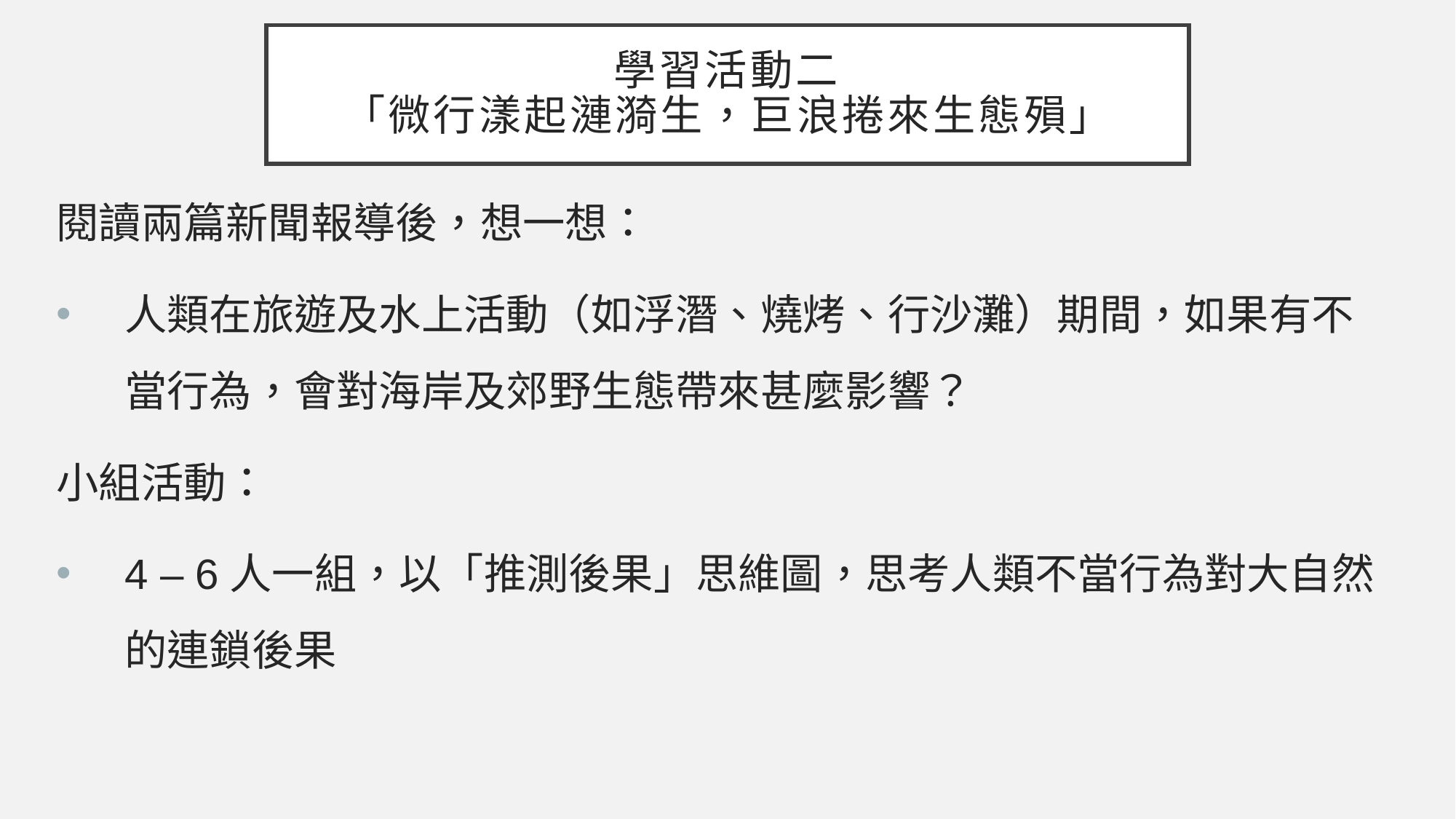

# 學習活動二 「微行漾起漣漪生，巨浪捲來生態殞」
閱讀兩篇新聞報導後，想一想：
人類在旅遊及水上活動（如浮潛、燒烤、行沙灘）期間，如果有不當行為，會對海岸及郊野生態帶來甚麼影響？
小組活動：
4 – 6人一組，以「推測後果」思維圖，思考人類不當行為對大自然的連鎖後果